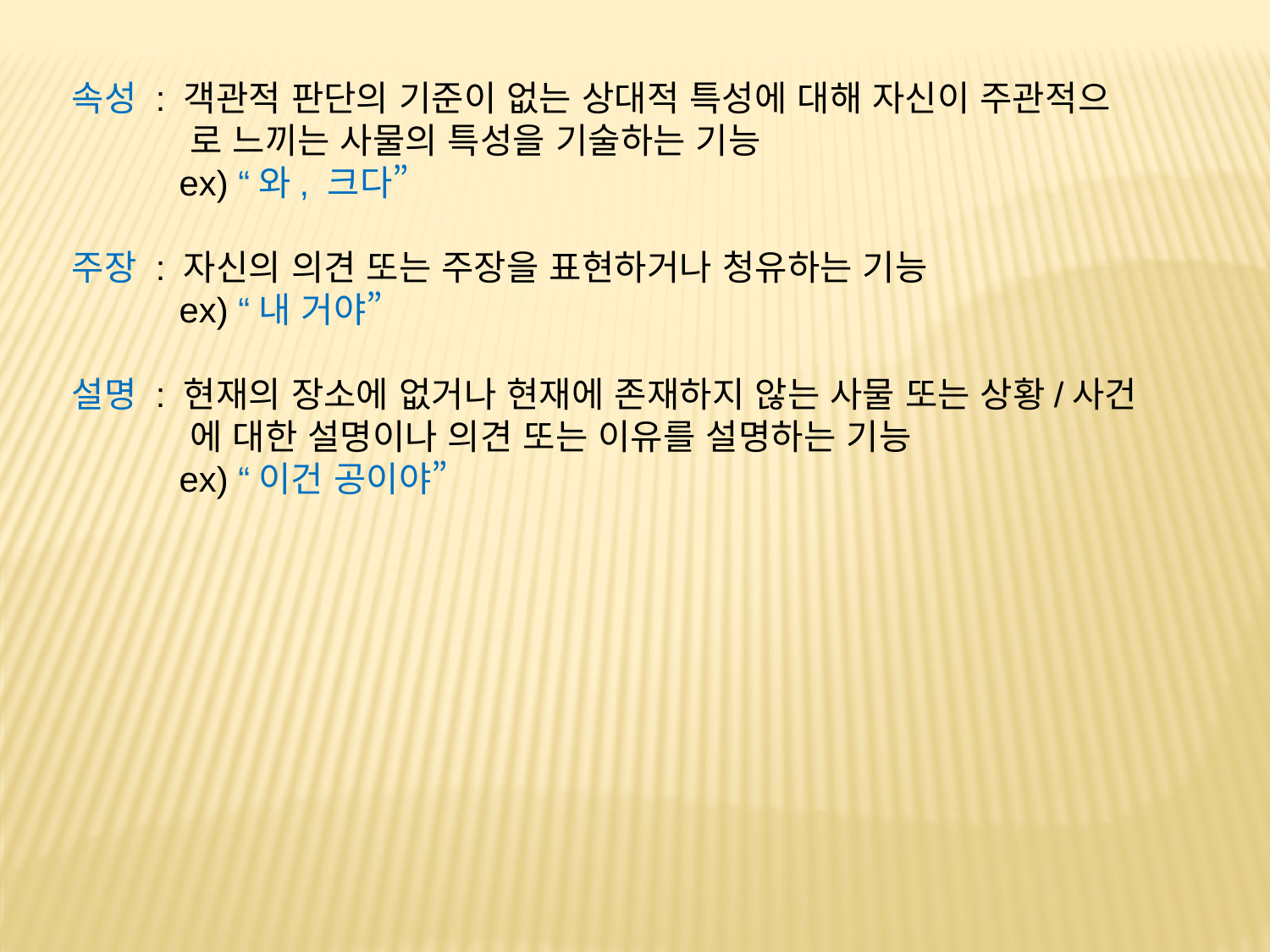

속성 : 객관적 판단의 기준이 없는 상대적 특성에 대해 자신이 주관적으
           로 느끼는 사물의 특성을 기술하는 기능
           ex) “와, 크다”

주장 : 자신의 의견 또는 주장을 표현하거나 청유하는 기능
           ex) “내 거야”

설명 : 현재의 장소에 없거나 현재에 존재하지 않는 사물 또는 상황/사건
           에 대한 설명이나 의견 또는 이유를 설명하는 기능
           ex) “이건 공이야”